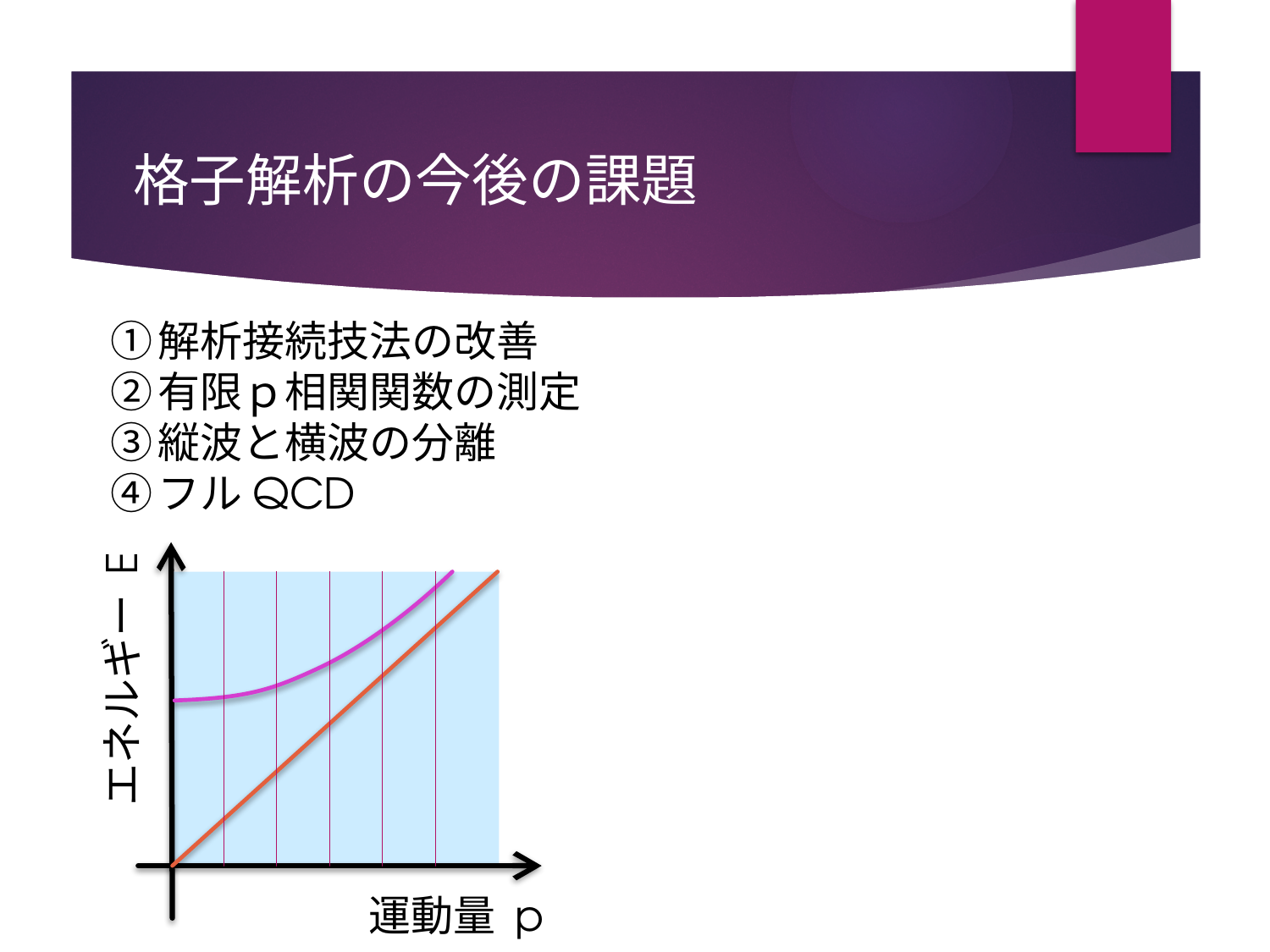

# 格子解析の今後の課題
解析接続技法の改善
有限ｐ相関関数の測定
縦波と横波の分離
フルQCD

エネルギー E
運動量 p